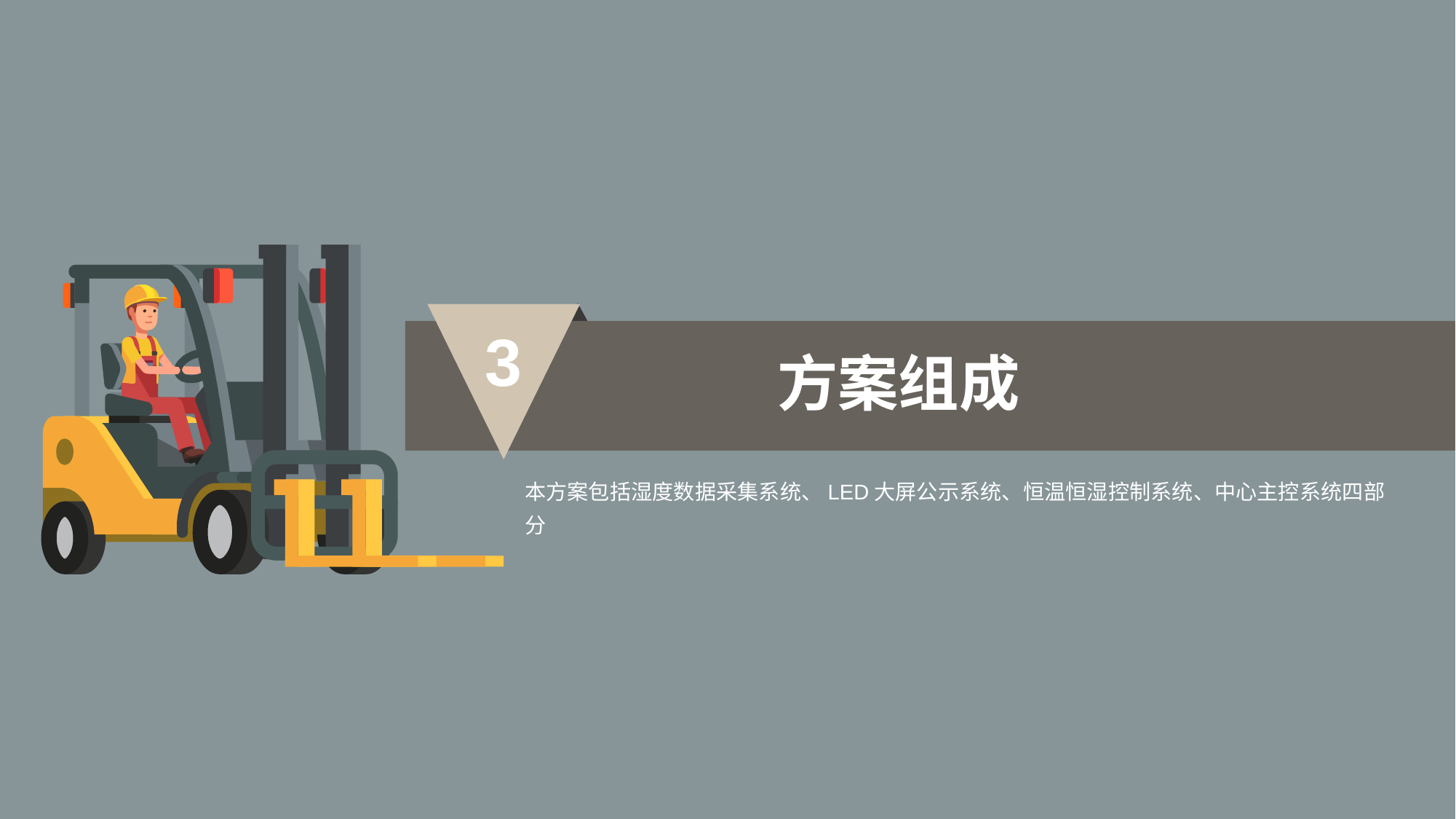

本方案包括湿度数据采集系统、LED大屏公示系统、恒温恒湿控制系统、中心主控系统四部分
3
方案组成